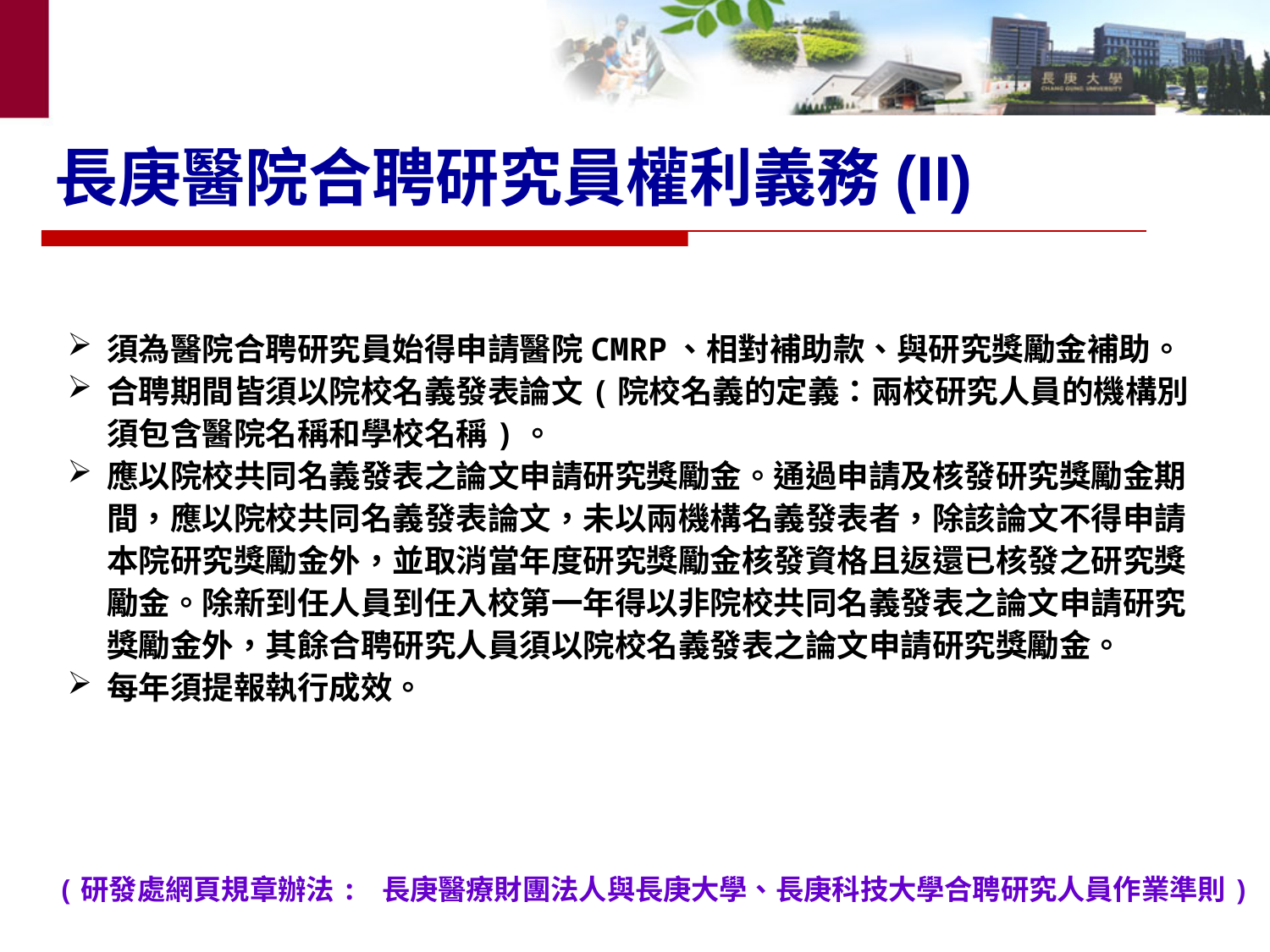

# 長庚醫院合聘研究員權利義務(II)

須為醫院合聘研究員始得申請醫院CMRP、相對補助款、與研究獎勵金補助。
合聘期間皆須以院校名義發表論文(院校名義的定義：兩校研究人員的機構別 須包含醫院名稱和學校名稱)。
應以院校共同名義發表之論文申請研究獎勵金。通過申請及核發研究獎勵金期間，應以院校共同名義發表論文，未以兩機構名義發表者，除該論文不得申請本院研究獎勵金外，並取消當年度研究獎勵金核發資格且返還已核發之研究獎勵金。除新到任人員到任入校第一年得以非院校共同名義發表之論文申請研究獎勵金外，其餘合聘研究人員須以院校名義發表之論文申請研究獎勵金。
每年須提報執行成效。
(研發處網頁規章辦法: 長庚醫療財團法人與長庚大學、長庚科技大學合聘研究人員作業準則)